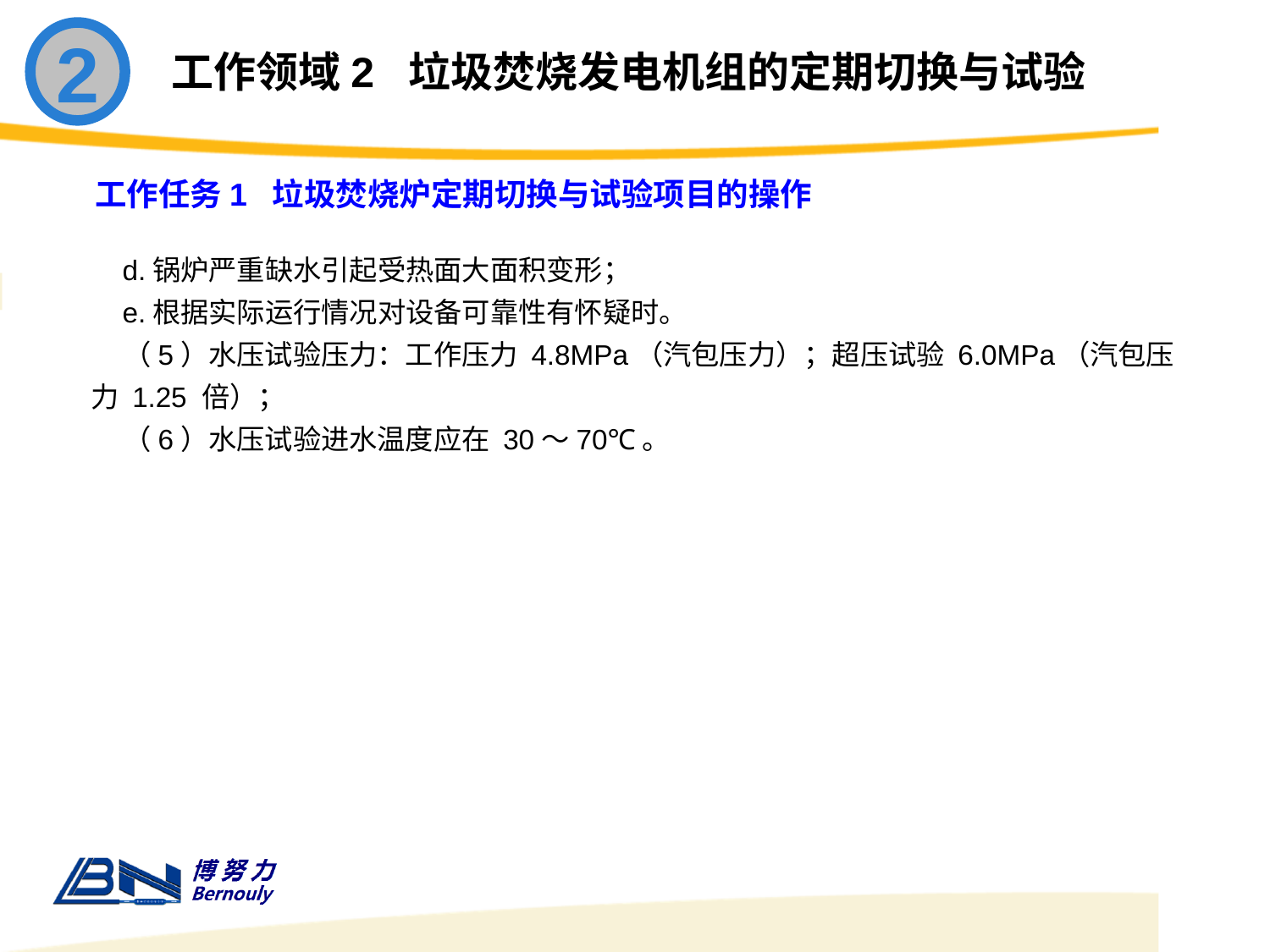

2
工作领域2  垃圾焚烧发电机组的定期切换与试验
工作任务1  垃圾焚烧炉定期切换与试验项目的操作
    d.锅炉严重缺水引起受热面大面积变形；
    e.根据实际运行情况对设备可靠性有怀疑时。
    （5）水压试验压力：工作压力 4.8MPa（汽包压力）；超压试验 6.0MPa（汽包压力 1.25 倍）；
    （6）水压试验进水温度应在 30～70℃。